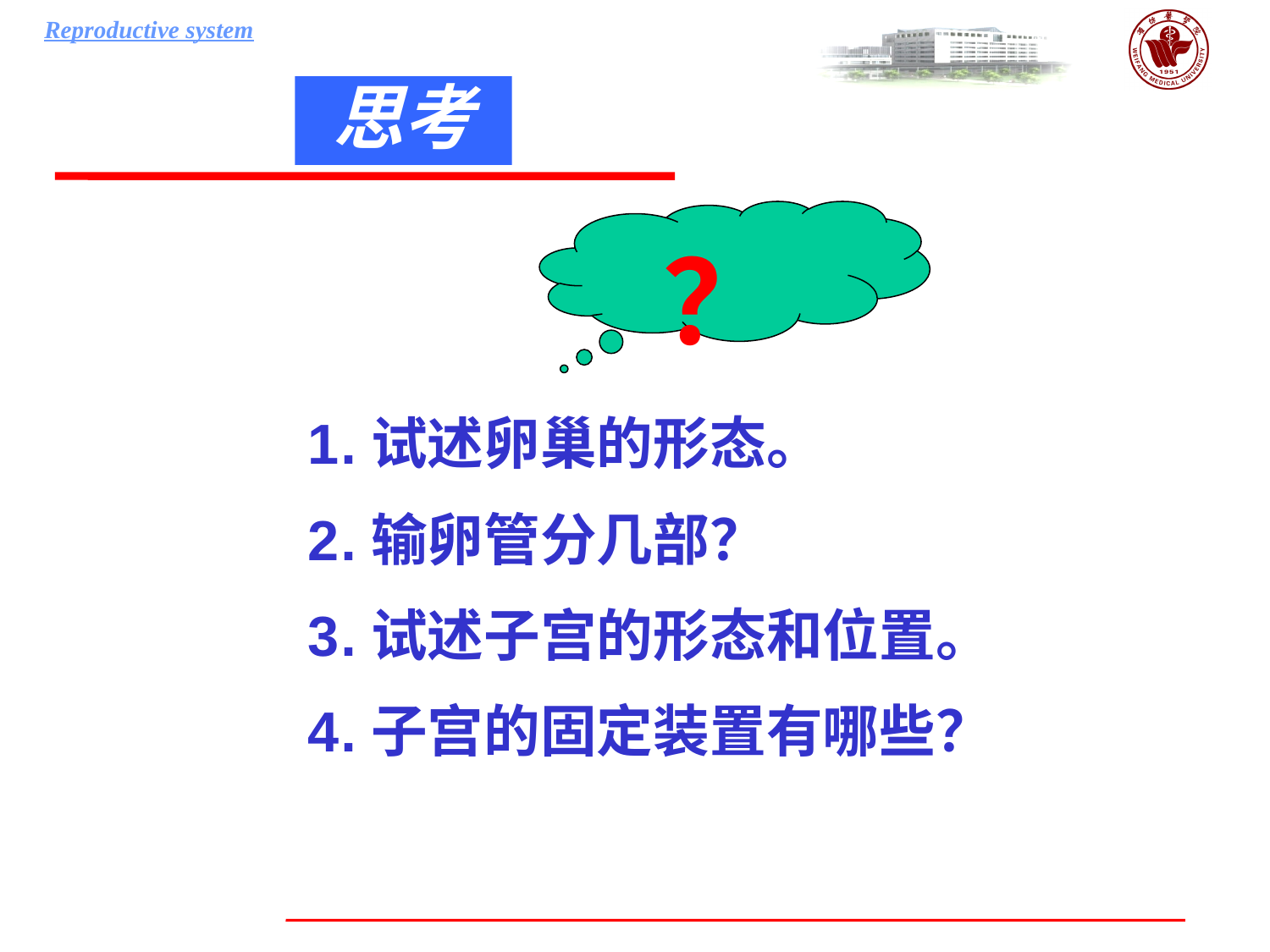

思考
？
试述卵巢的形态。
输卵管分几部？
试述子宫的形态和位置。
子宫的固定装置有哪些？